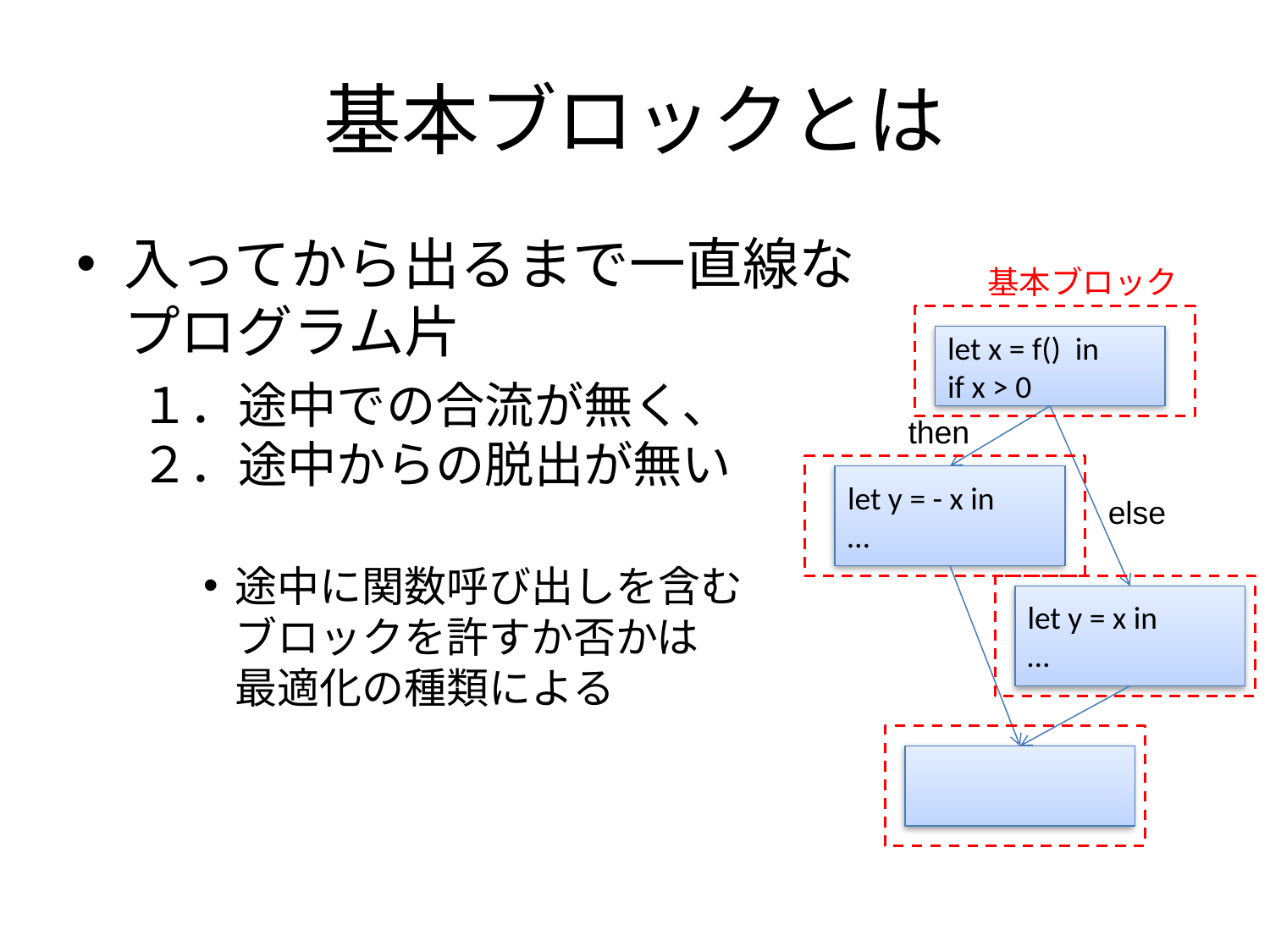

# 基本ブロックとは
入ってから出るまで一直線な
プログラム片
１．途中での合流が無く、
２．途中からの脱出が無い
途中に関数呼び出しを含む
ブロックを許すか否かは
最適化の種類による
基本ブロック

let x = f()  in
if x > 0
then

let y = - x in
…
else

let y = x in
…